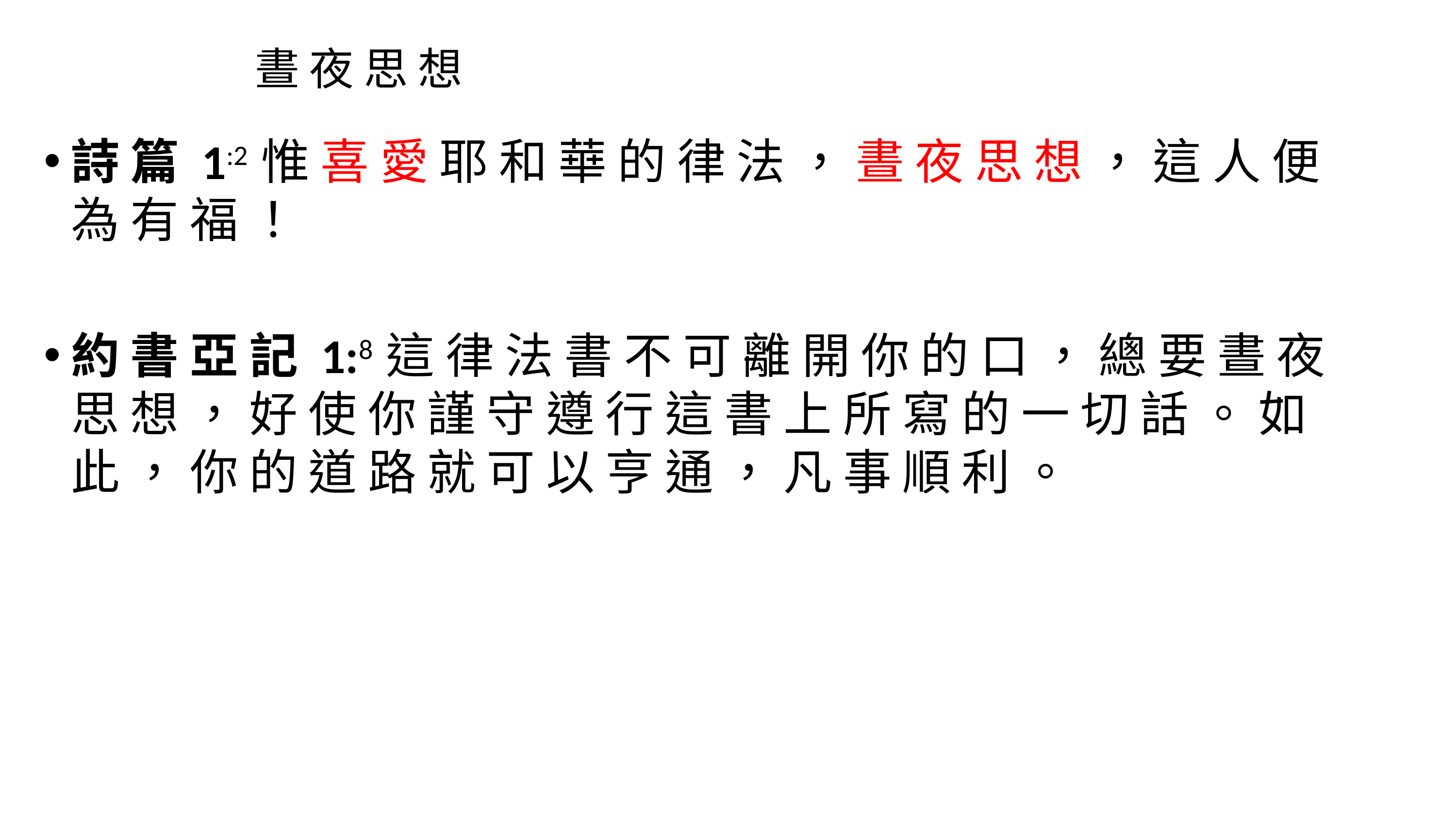

# 晝 夜 思 想
詩 篇 1:2 惟 喜 愛 耶 和 華 的 律 法 ， 晝 夜 思 想 ， 這 人 便 為 有 福 ！

約 書 亞 記 1:8 這 律 法 書 不 可 離 開 你 的 口 ， 總 要 晝 夜 思 想 ， 好 使 你 謹 守 遵 行 這 書 上 所 寫 的 一 切 話 。 如 此 ， 你 的 道 路 就 可 以 亨 通 ， 凡 事 順 利 。